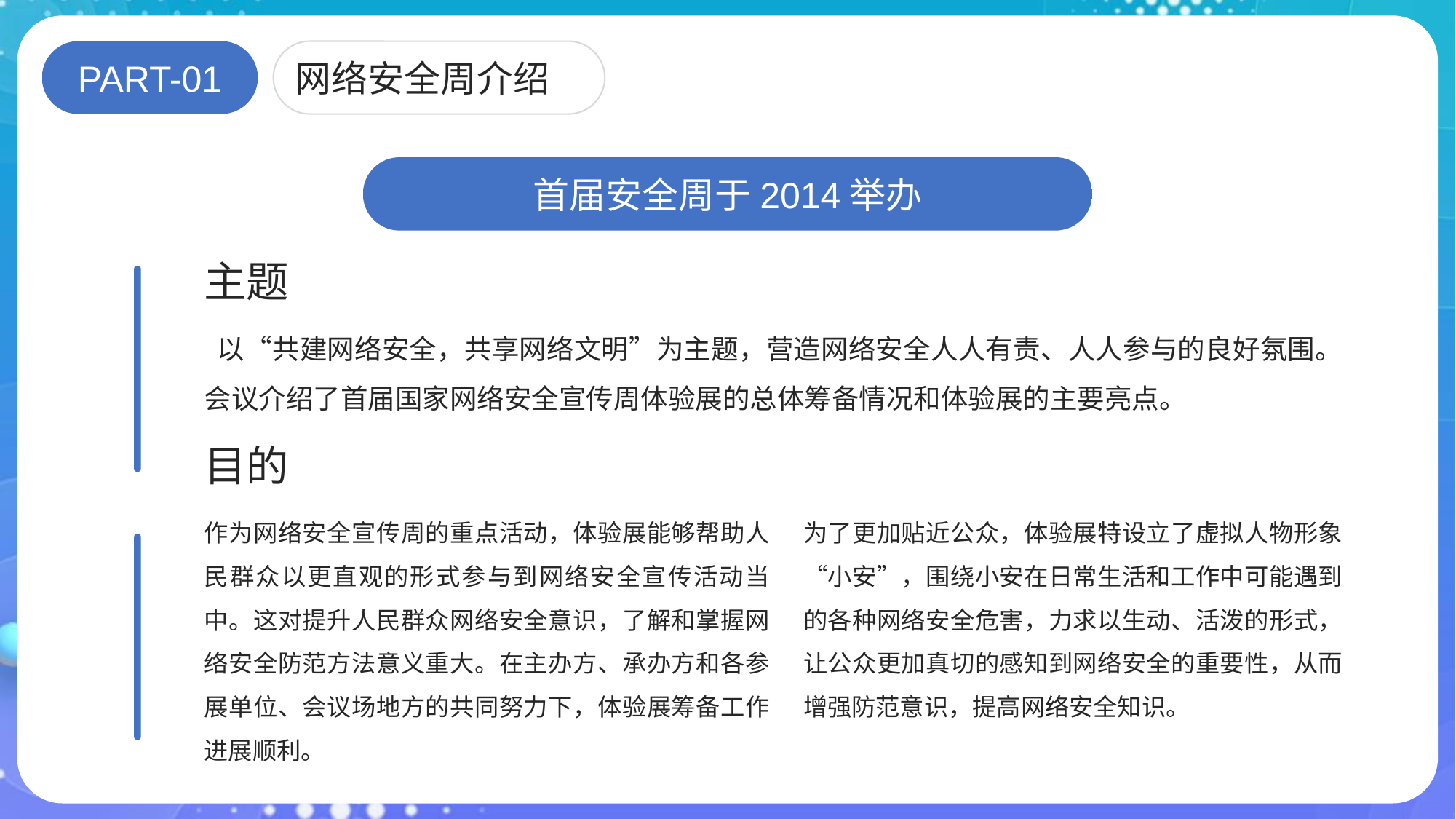

PART-01
网络安全周介绍
首届安全周于2014举办
主题

 以“共建网络安全，共享网络文明”为主题，营造网络安全人人有责、人人参与的良好氛围。会议介绍了首届国家网络安全宣传周体验展的总体筹备情况和体验展的主要亮点。
目的
作为网络安全宣传周的重点活动，体验展能够帮助人民群众以更直观的形式参与到网络安全宣传活动当中。这对提升人民群众网络安全意识，了解和掌握网络安全防范方法意义重大。在主办方、承办方和各参展单位、会议场地方的共同努力下，体验展筹备工作进展顺利。
为了更加贴近公众，体验展特设立了虚拟人物形象“小安”，围绕小安在日常生活和工作中可能遇到的各种网络安全危害，力求以生动、活泼的形式，让公众更加真切的感知到网络安全的重要性，从而增强防范意识，提高网络安全知识。